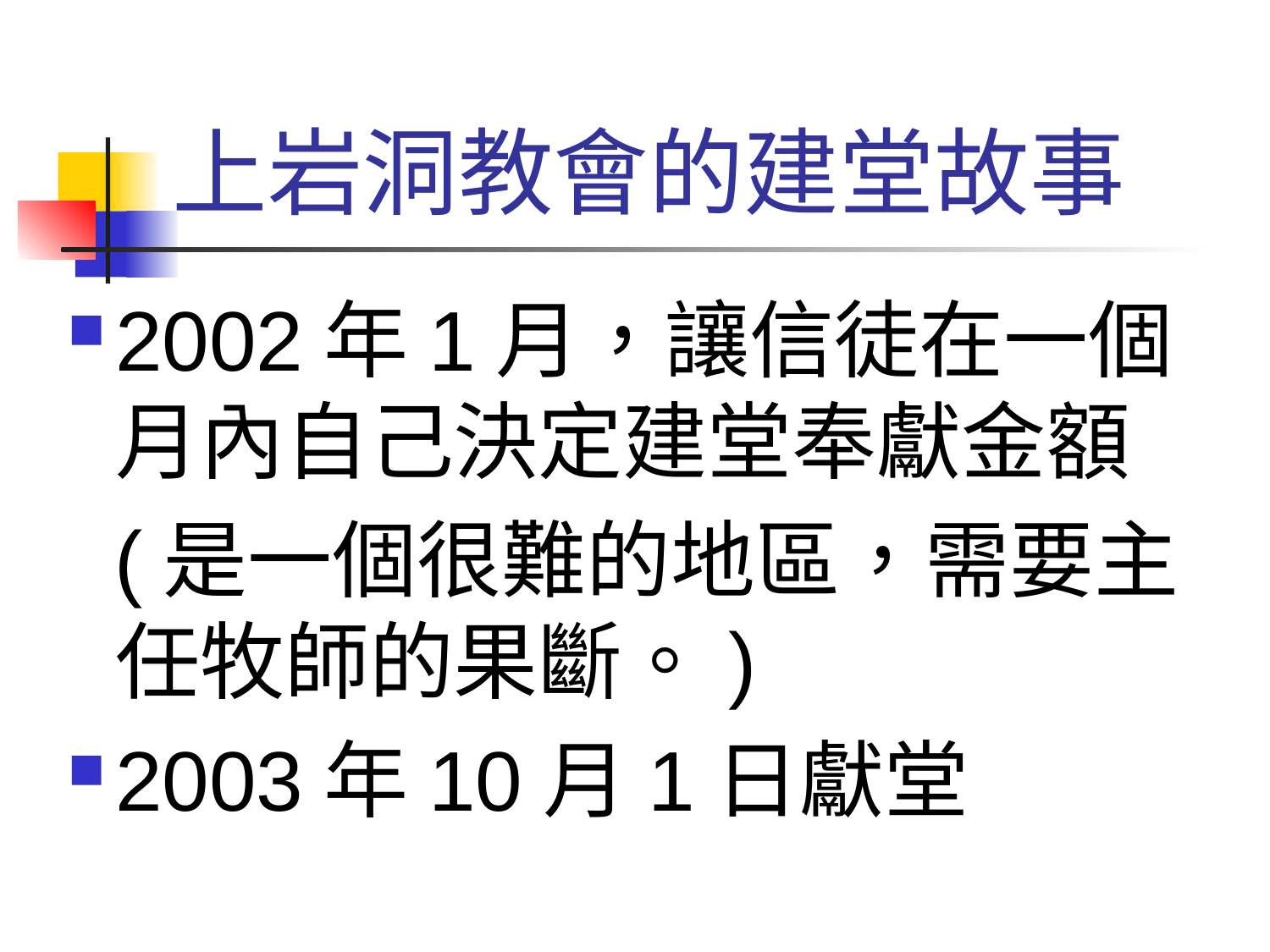

上岩洞教會的建堂故事
2002年1月，讓信徒在一個月內自己決定建堂奉獻金額
  (是一個很難的地區，需要主任牧師的果斷。)
2003年10月1日獻堂